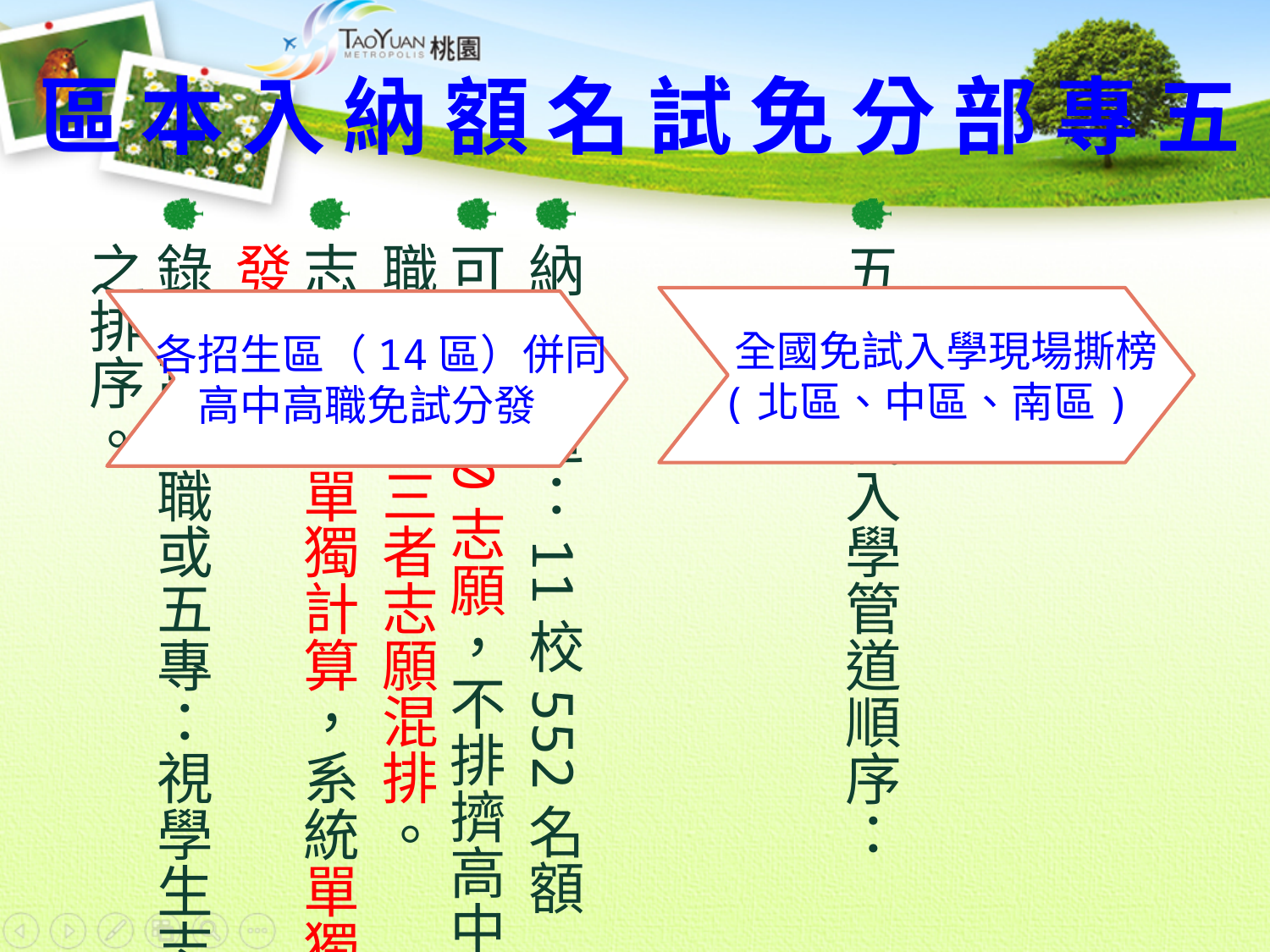

五專部分免試名額納入本區
五專免試入學管道順序：

納入本區：11校552名額
可選填10志願，不排擠高中高職志願，三者志願混排。
志願積分單獨計算，系統單獨分發。
錄取高中職或五專：視學生志願之排序。
   全國免試入學現場撕榜
(北區、中區、南區)
  各招生區（14區）併同
高中高職免試分發